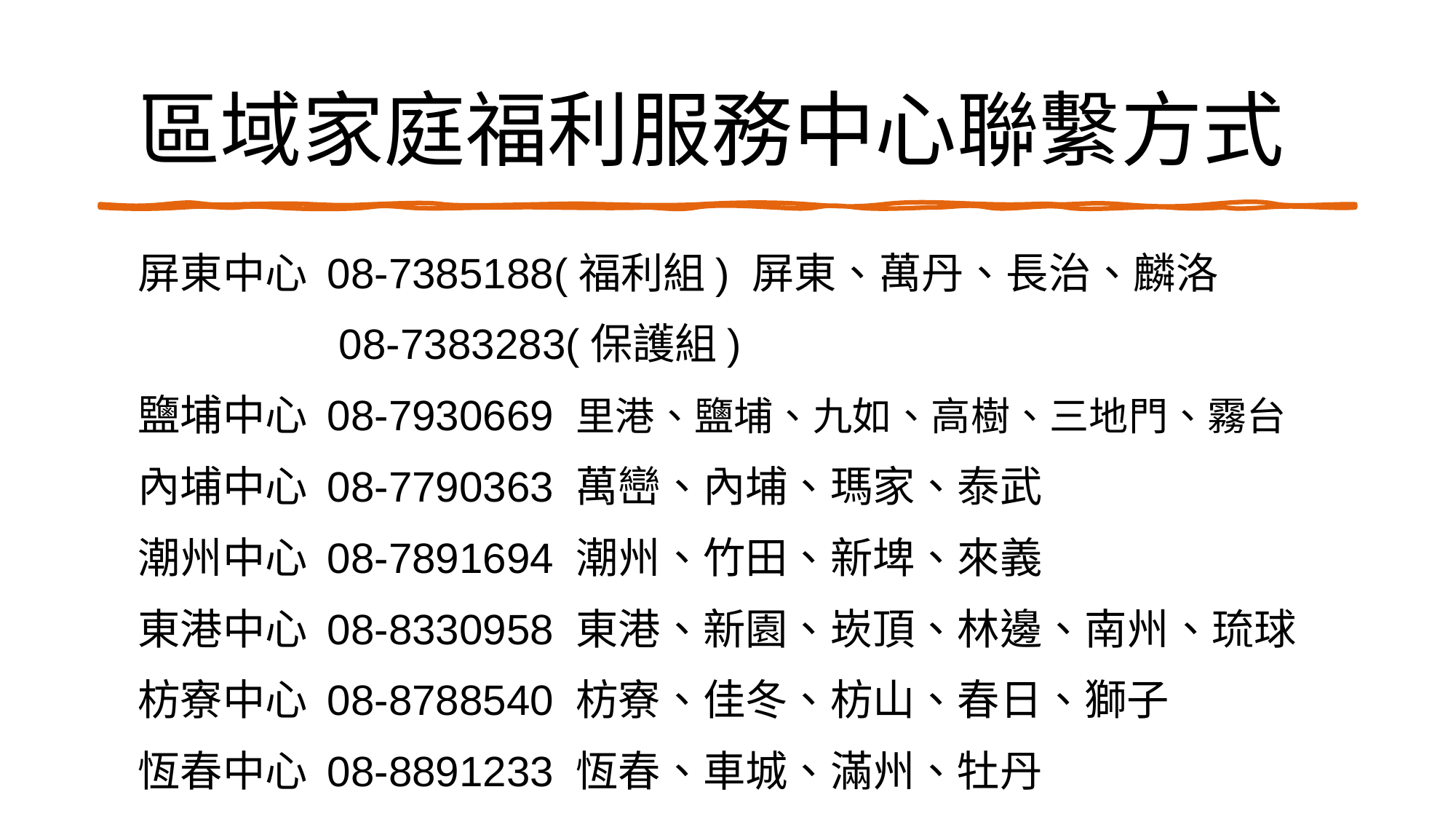

# 區域家庭福利服務中心聯繫方式
屏東中心 08-7385188(福利組) 屏東、萬丹、長治、麟洛
                 08-7383283(保護組)
鹽埔中心 08-7930669 里港、鹽埔、九如、高樹、三地門、霧台
內埔中心 08-7790363 萬巒、內埔、瑪家、泰武
潮州中心 08-7891694 潮州、竹田、新埤、來義
東港中心 08-8330958 東港、新園、崁頂、林邊、南州、琉球
枋寮中心 08-8788540 枋寮、佳冬、枋山、春日、獅子
恆春中心 08-8891233 恆春、車城、滿州、牡丹